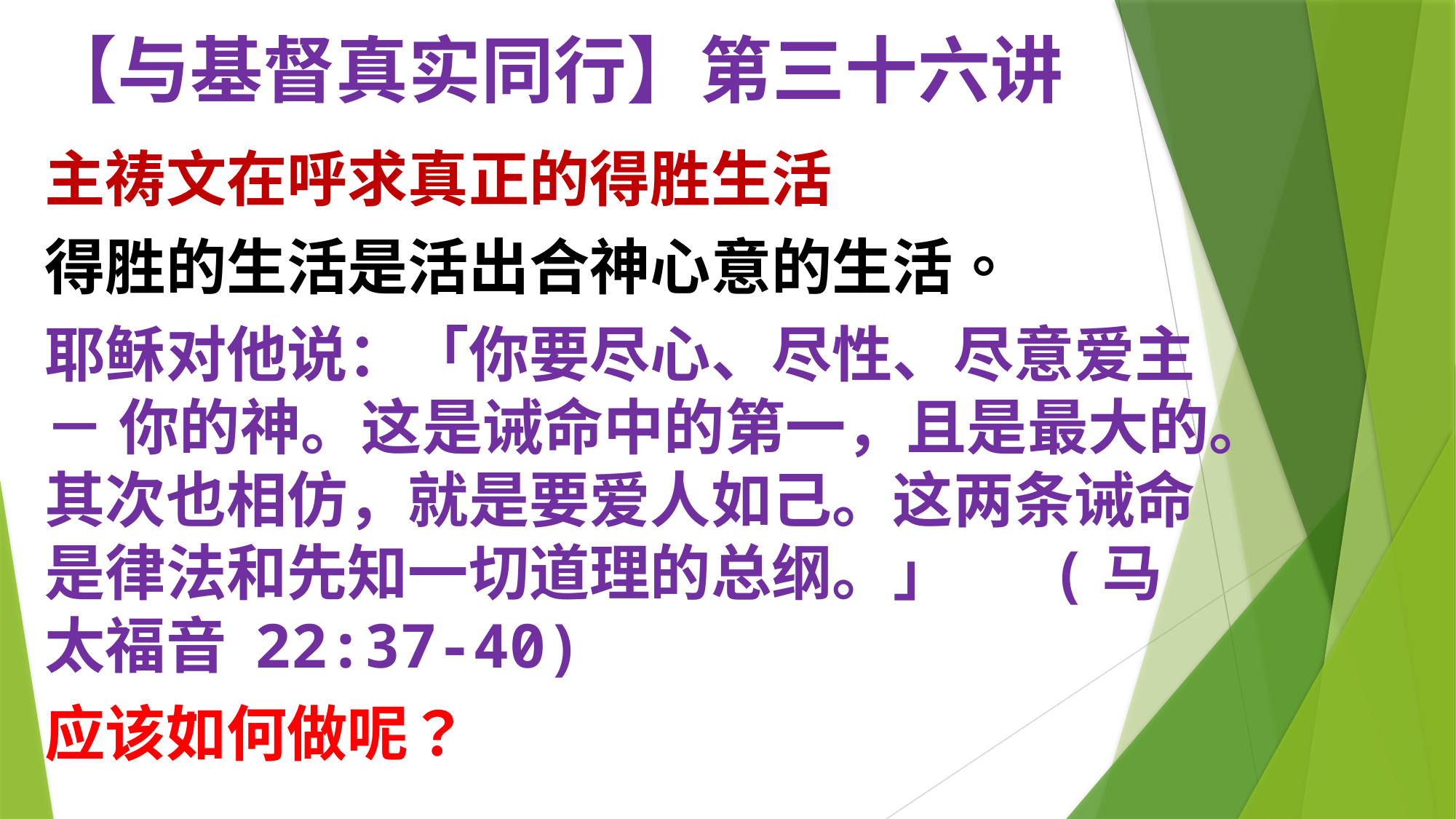

# 【与基督真实同行】第三十六讲
主祷文在呼求真正的得胜生活
得胜的生活是活出合神心意的生活。
耶稣对他说：「你要尽心、尽性、尽意爱主－ 你的神。这是诫命中的第一，且是最大的。其次也相仿，就是要爱人如己。这两条诫命是律法和先知一切道理的总纲。」      (马太福音 22:37-40)
应该如何做呢？